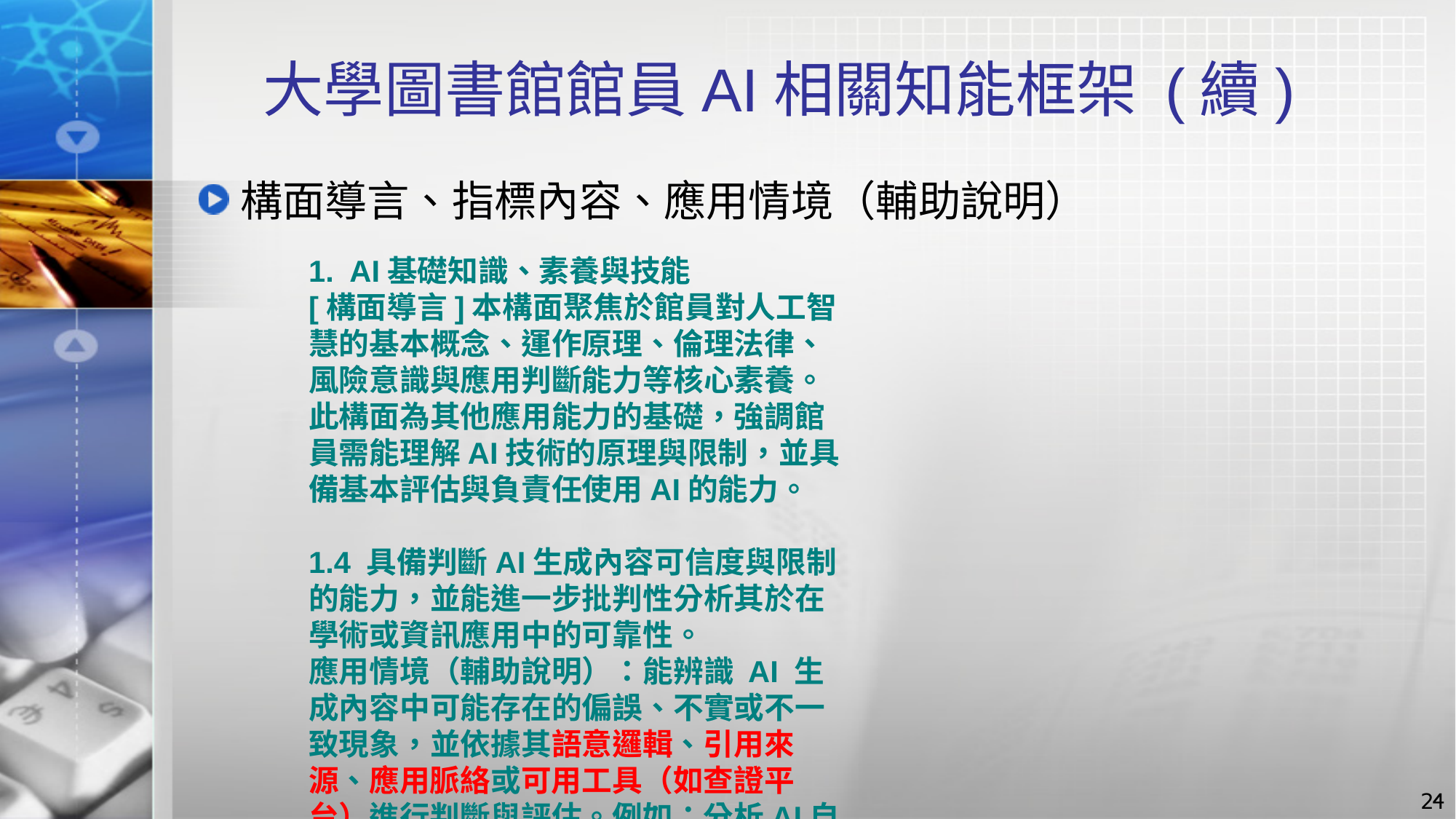

# 大學圖書館館員AI相關知能框架 (續)
構面導言、指標內容、應用情境（輔助說明）
AI基礎知識、素養與技能
[構面導言]本構面聚焦於館員對人工智慧的基本概念、運作原理、倫理法律、風險意識與應用判斷能力等核心素養。此構面為其他應用能力的基礎，強調館員需能理解AI技術的原理與限制，並具備基本評估與負責任使用AI的能力。

1.4 具備判斷AI生成內容可信度與限制的能力，並能進一步批判性分析其於在學術或資訊應用中的可靠性。
應用情境（輔助說明）：能辨識 AI 生成內容中可能存在的偏誤、不實或不一致現象，並依據其語意邏輯、引用來源、應用脈絡或可用工具（如查證平台）進行判斷與評估。例如：分析AI自動生成式摘要的準確性、檢查與辨識虛構文獻、評估AI生成內容與學術要求的一致性、檢查語意矛盾與內容錯誤。

24